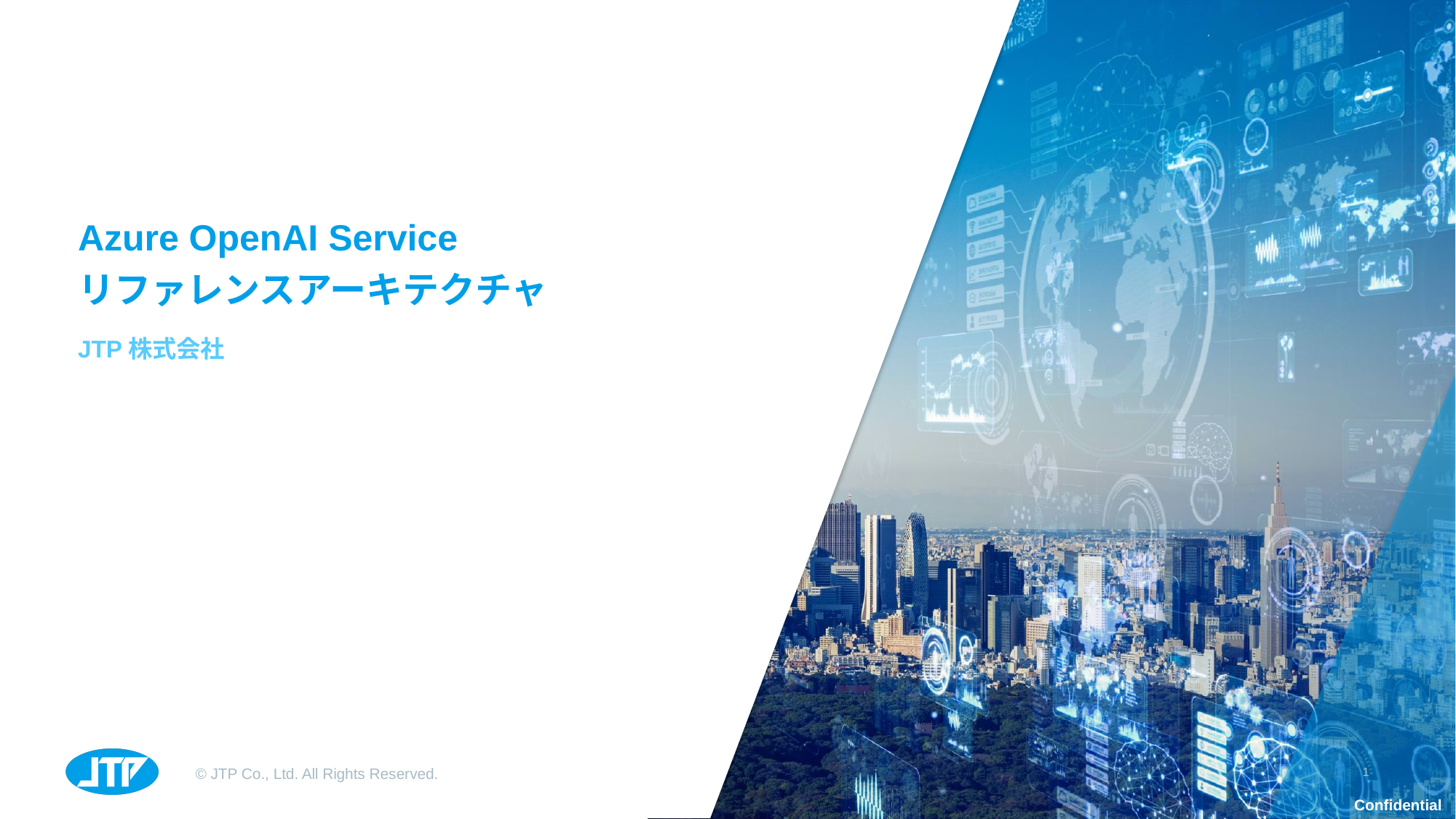

# Azure OpenAI Service リファレンスアーキテクチャ
JTP株式会社

1